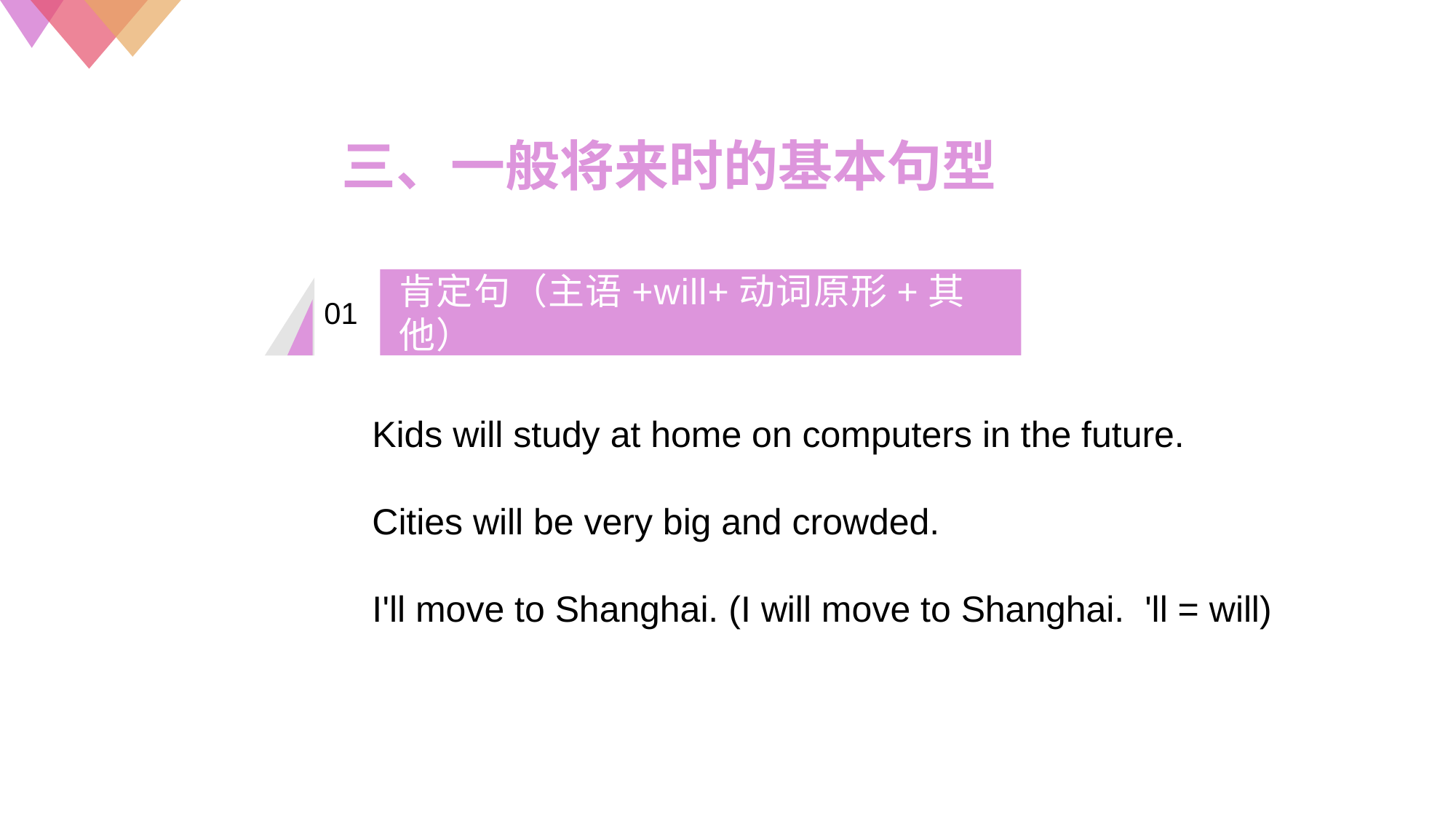

三、一般将来时的基本句型
肯定句（主语+will+动词原形+其他）
01

Kids will study at home on computers in the future.

Cities will be very big and crowded.

I'll move to Shanghai. (I will move to Shanghai.  'll = will)